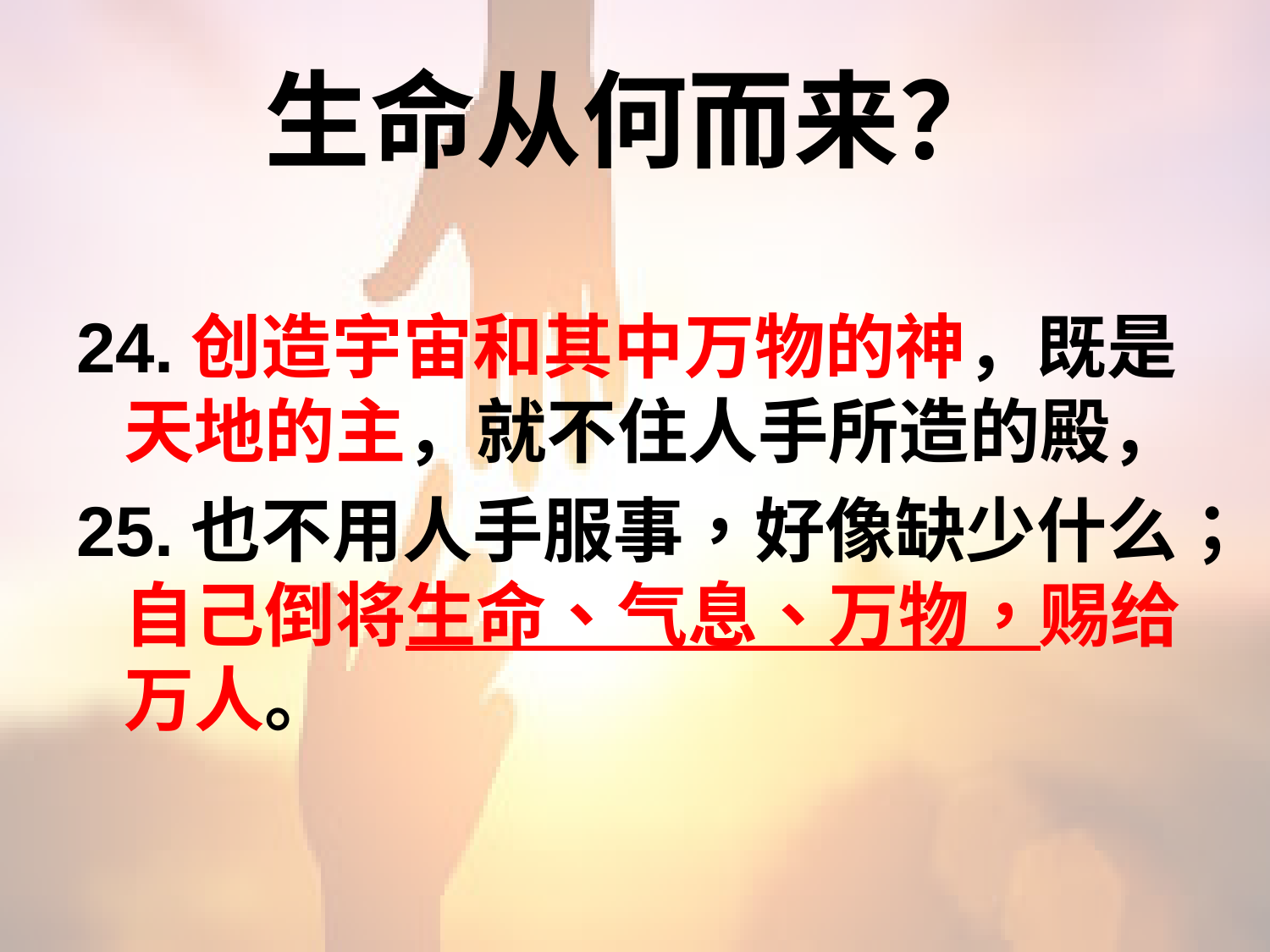

# 生命从何而来？
24.创造宇宙和其中万物的神，既是天地的主，就不住人手所造的殿，
25.也不用人手服事，好像缺少什么；自己倒将生命、气息、万物，赐给万人。